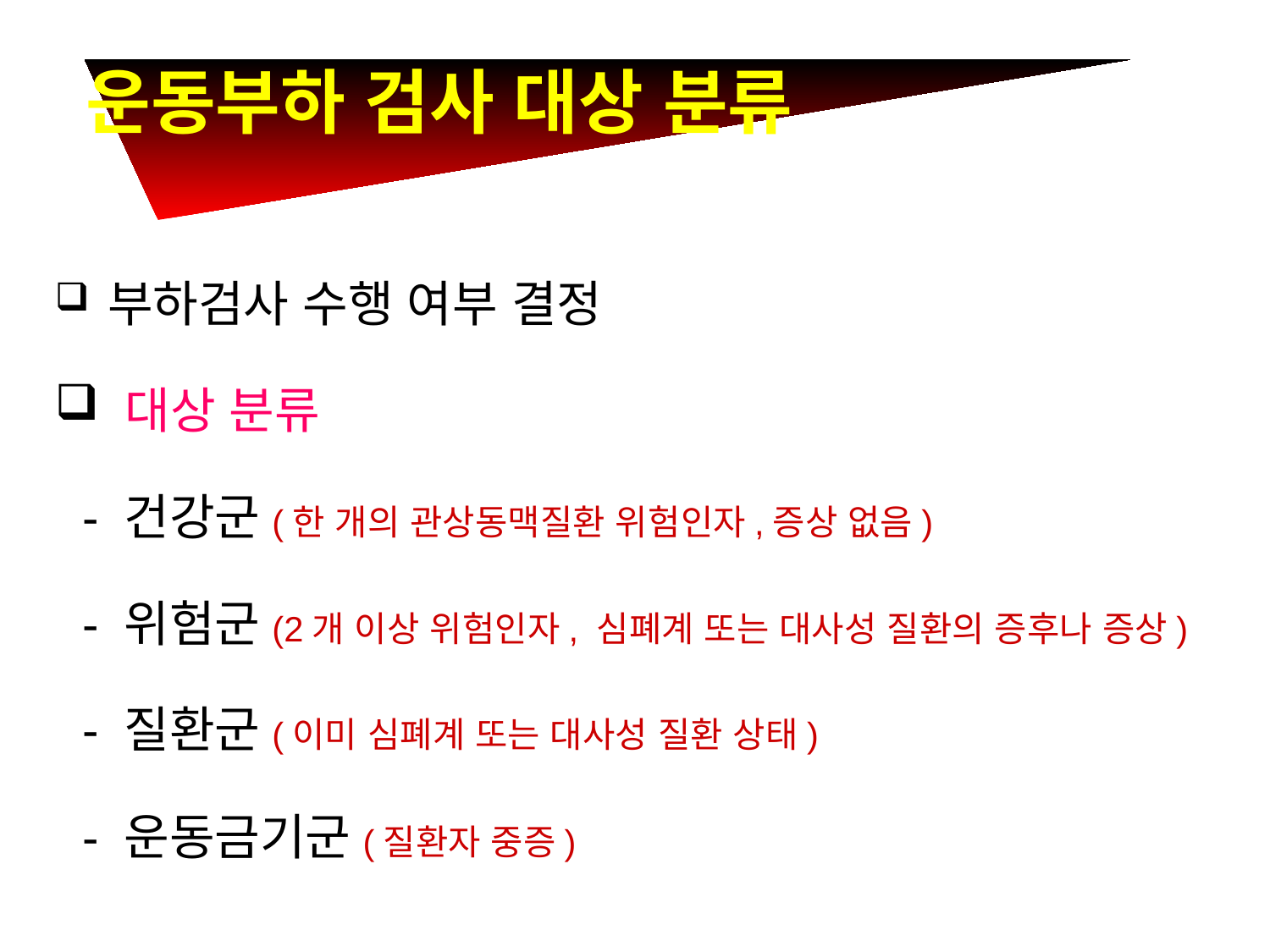

운동부하 검사 대상 분류
 부하검사 수행 여부 결정
 대상 분류
  - 건강군(한 개의 관상동맥질환 위험인자,증상 없음)
  - 위험군(2개 이상 위험인자, 심폐계 또는 대사성 질환의 증후나 증상)
  - 질환군(이미 심폐계 또는 대사성 질환 상태)
  - 운동금기군(질환자 중증)